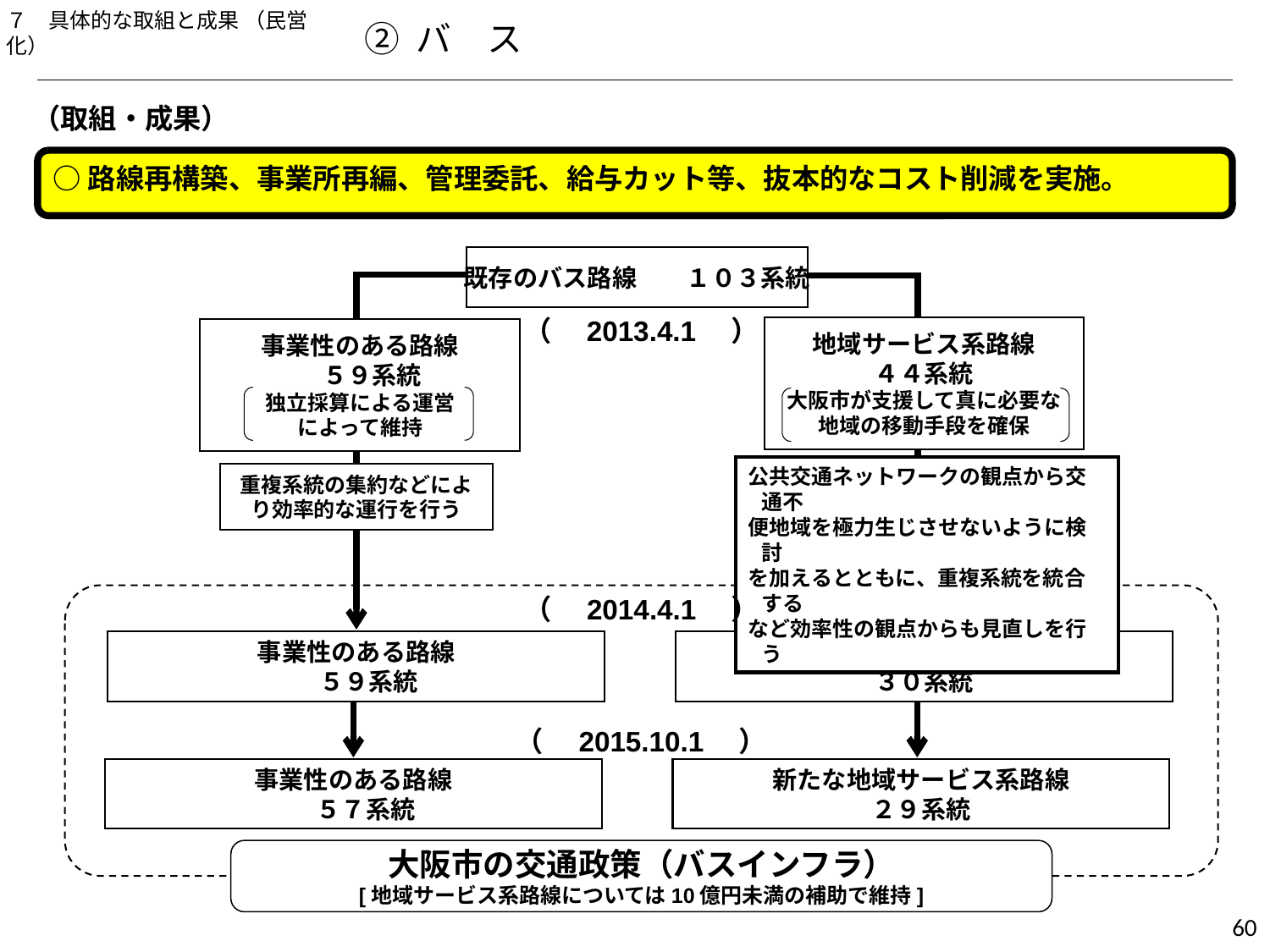

７　具体的な取組と成果 （民営化）
② バ　ス
（取組・成果）

○路線再構築、事業所再編、管理委託、給与カット等、抜本的なコスト削減を実施。

既存のバス路線　　１０３系統

（　2013.4.1　）
地域サービス系路線
４４系統
大阪市が支援して真に必要な
地域の移動手段を確保
事業性のある路線
　５９系統
独立採算による運営
によって維持

公共交通ネットワークの観点から交通不
便地域を極力生じさせないように検討
を加えるとともに、重複系統を統合する
など効率性の観点からも見直しを行う
重複系統の集約などにより効率的な運行を行う

（　2014.4.1　）
事業性のある路線
　５９系統
新たな地域サービス系路線
３０系統
（　2015.10.1　）
事業性のある路線
　５７系統
新たな地域サービス系路線
２９系統
大阪市の交通政策（バスインフラ）
[地域サービス系路線については10億円未満の補助で維持]
60